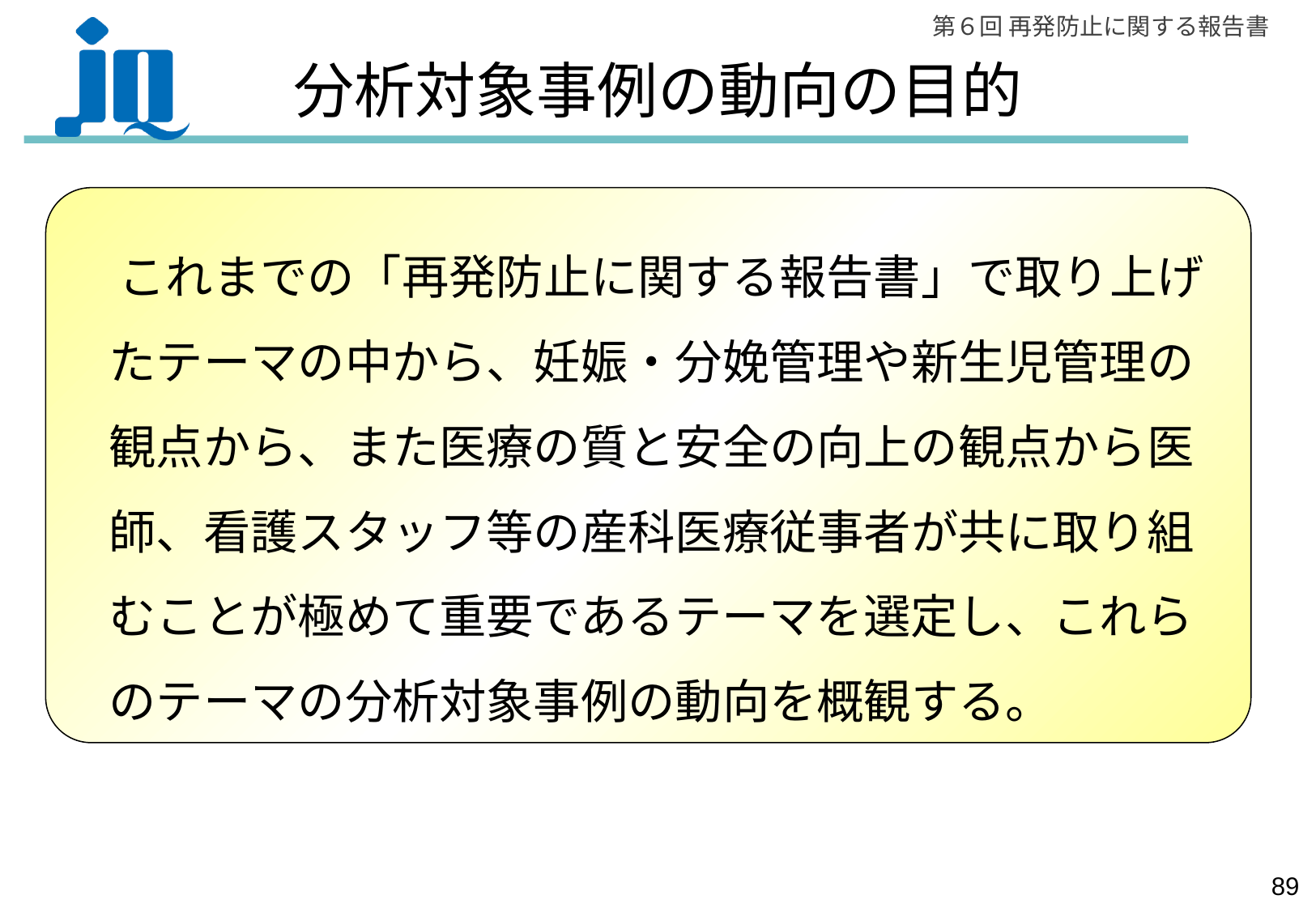

# 分析対象事例の動向の目的

　これまでの「再発防止に関する報告書」で取り上げたテーマの中から、妊娠・分娩管理や新生児管理の観点から、また医療の質と安全の向上の観点から医師、看護スタッフ等の産科医療従事者が共に取り組むことが極めて重要であるテーマを選定し、これらのテーマの分析対象事例の動向を概観する。

89